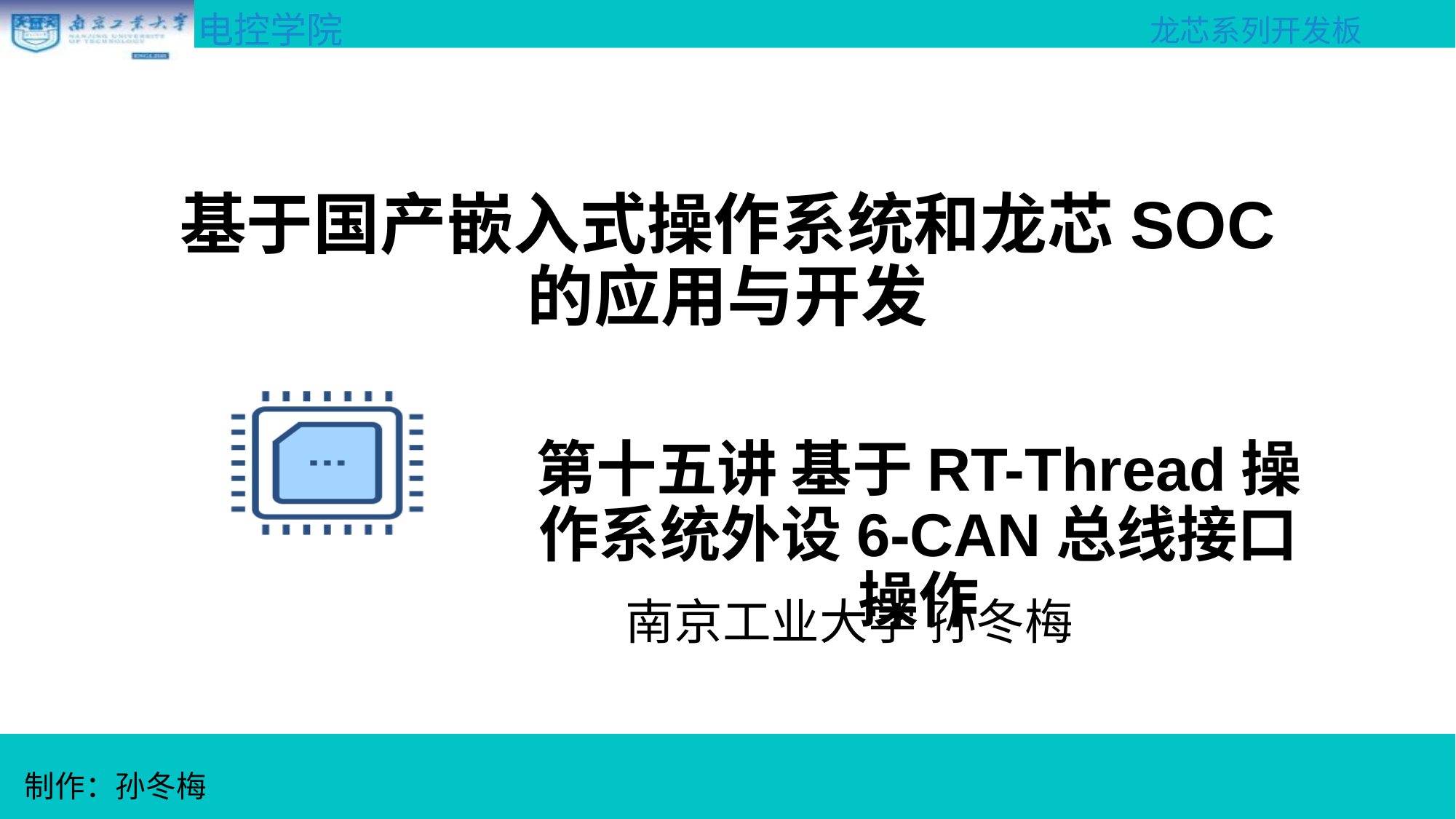

基于国产嵌入式操作系统和龙芯SOC
的应用与开发
第十五讲 基于RT-Thread操作系统外设6-CAN总线接口操作
南京工业大学 孙冬梅